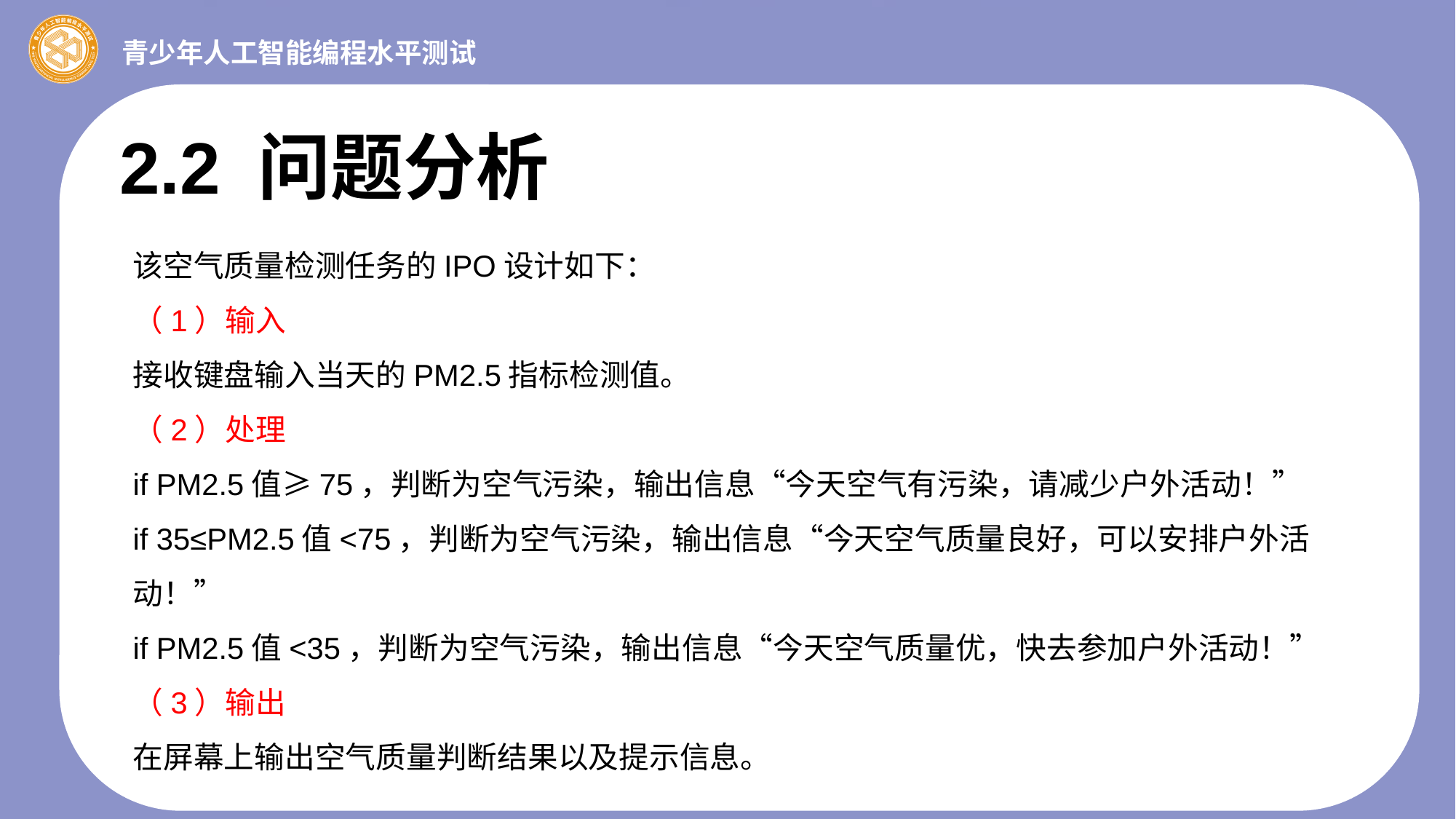

2.2 问题分析
该空气质量检测任务的IPO设计如下：
（1）输入
接收键盘输入当天的PM2.5指标检测值。
（2）处理
if PM2.5值≥75，判断为空气污染，输出信息“今天空气有污染，请减少户外活动！”
if 35≤PM2.5值<75，判断为空气污染，输出信息“今天空气质量良好，可以安排户外活动！”
if PM2.5值<35，判断为空气污染，输出信息“今天空气质量优，快去参加户外活动！”
（3）输出
在屏幕上输出空气质量判断结果以及提示信息。